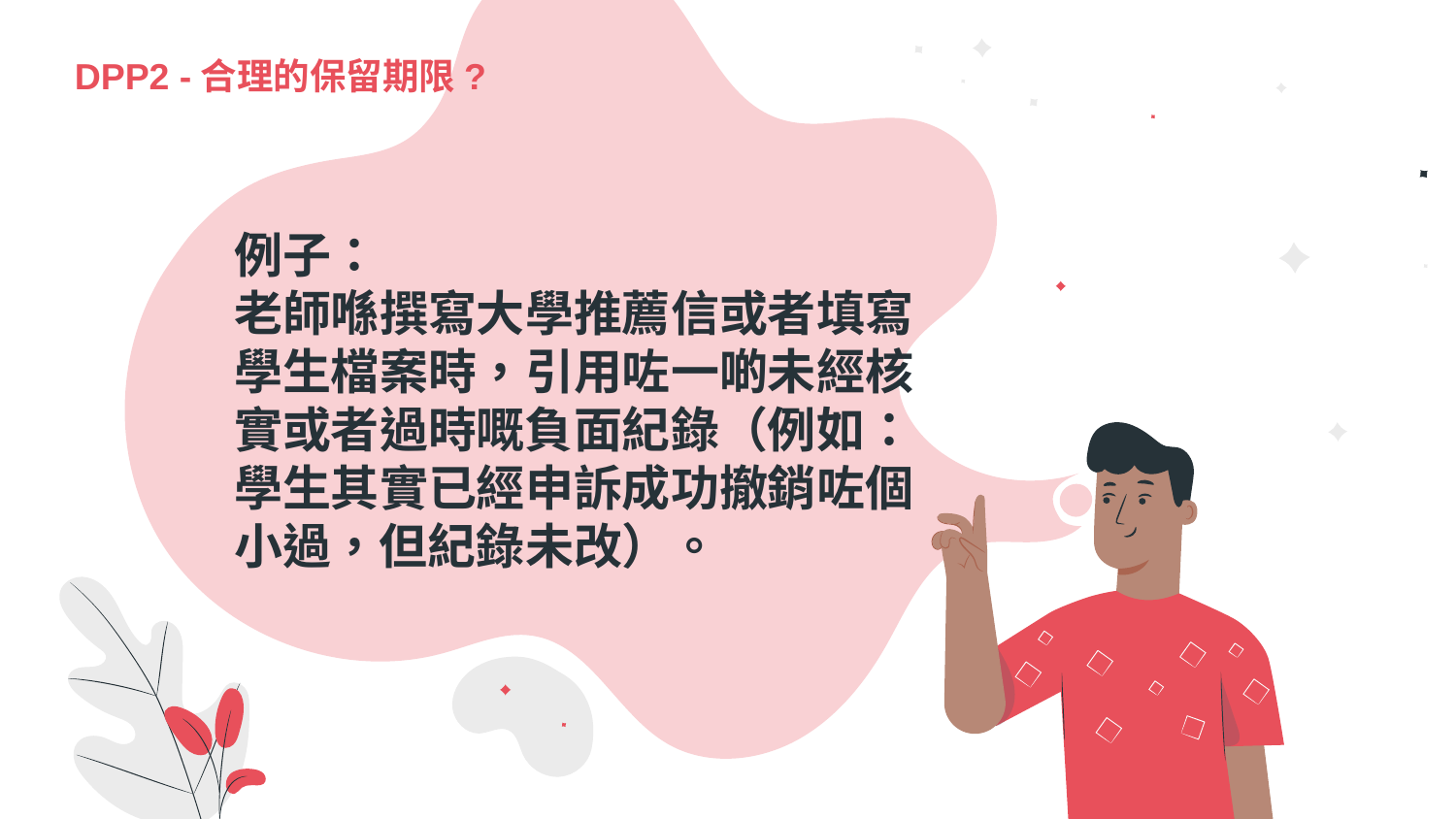

# DPP2 -合理的保留期限?

例子：
老師喺撰寫大學推薦信或者填寫學生檔案時，引用咗一啲未經核實或者過時嘅負面紀錄（例如：學生其實已經申訴成功撤銷咗個小過，但紀錄未改）。